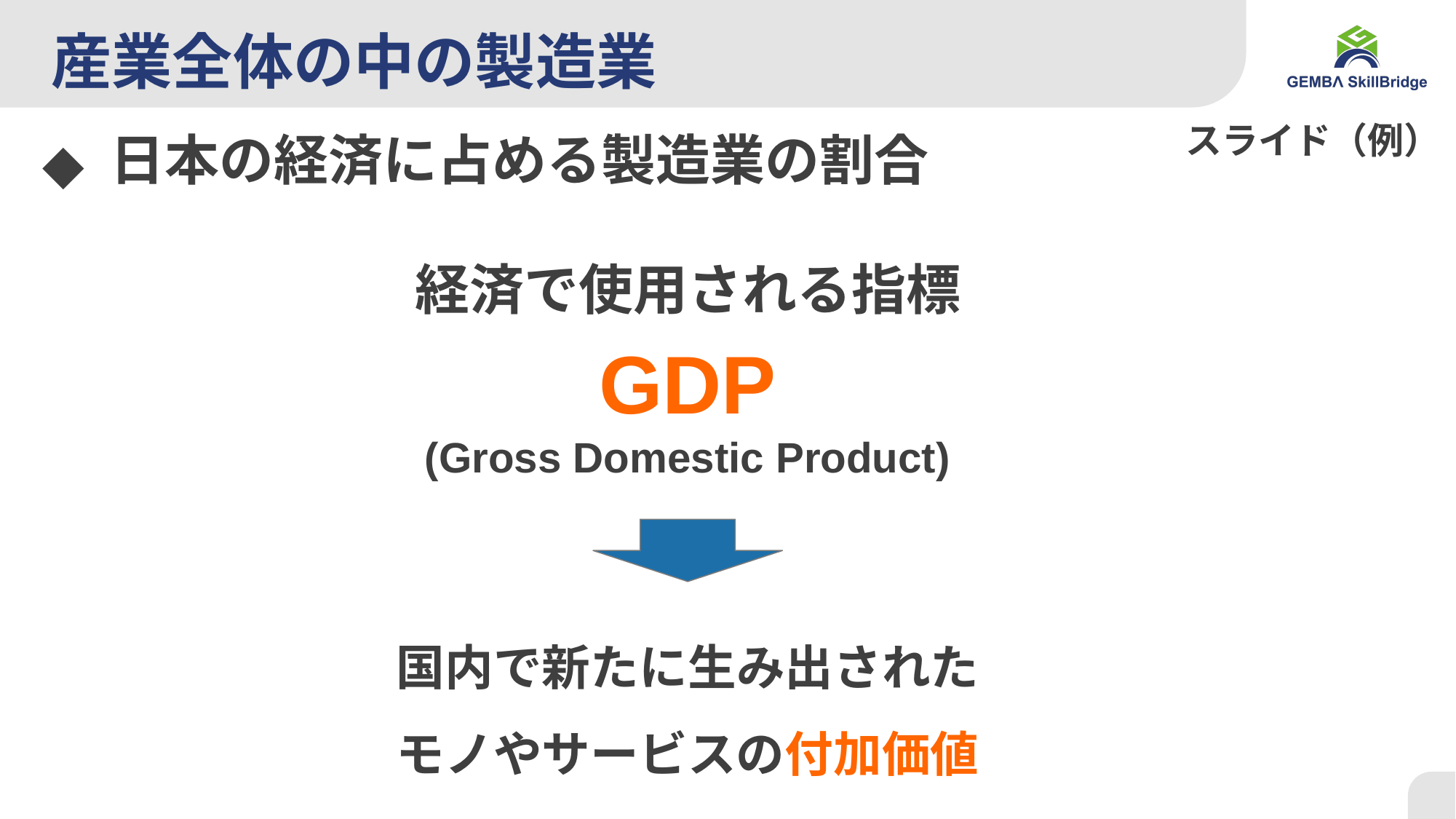

# 産業全体の中の製造業
スライド（例）
日本の経済に占める製造業の割合
経済で使用される指標
GDP
(Gross Domestic Product)

国内で新たに生み出された
モノやサービスの付加価値